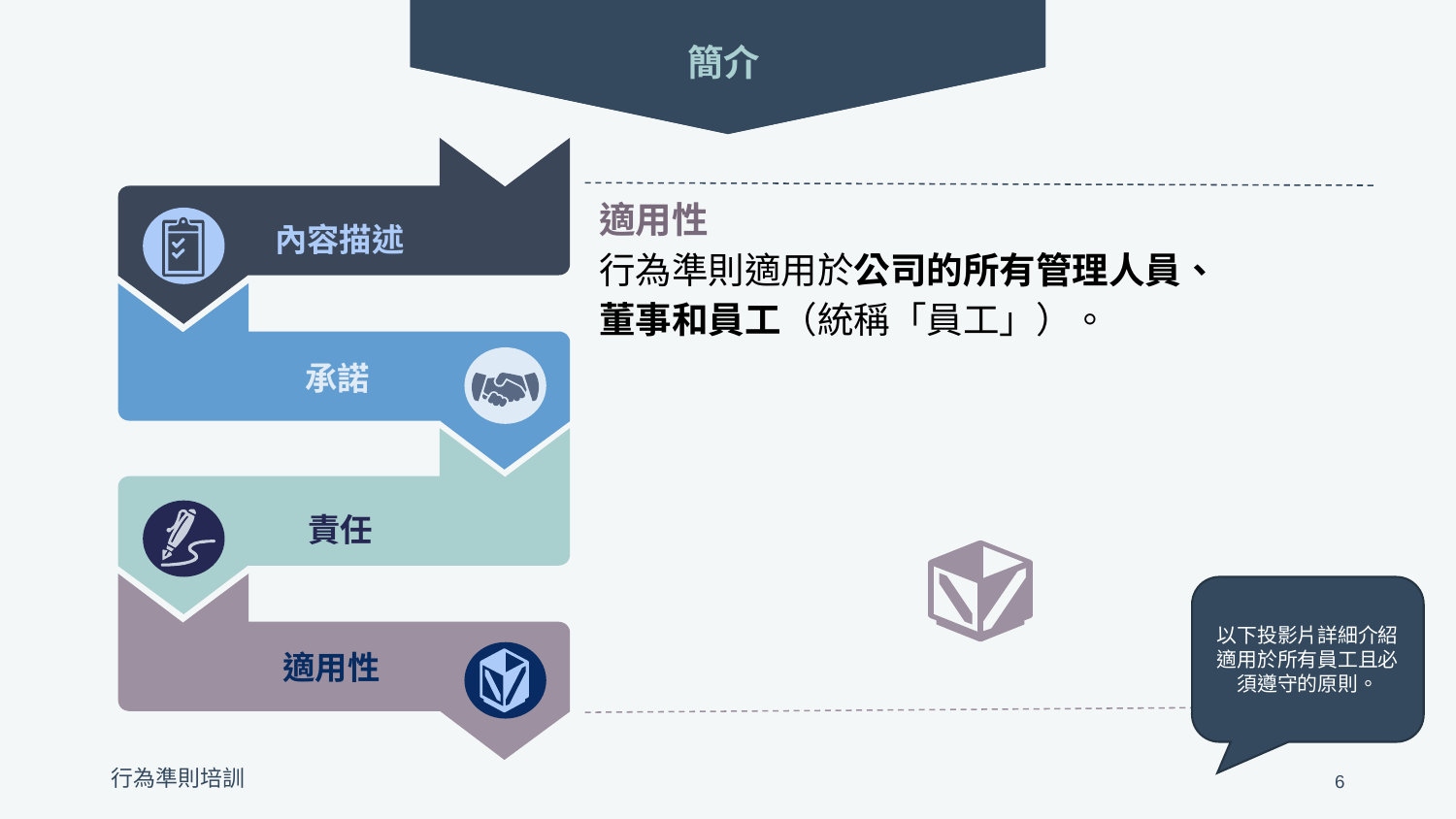

簡介

內容描述

承諾

責任

適用性
適用性
行為準則適用於公司的所有管理人員、
董事和員工（統稱「員工」）。

以下投影片詳細介紹適用於所有員工且必須遵守的原則。

6